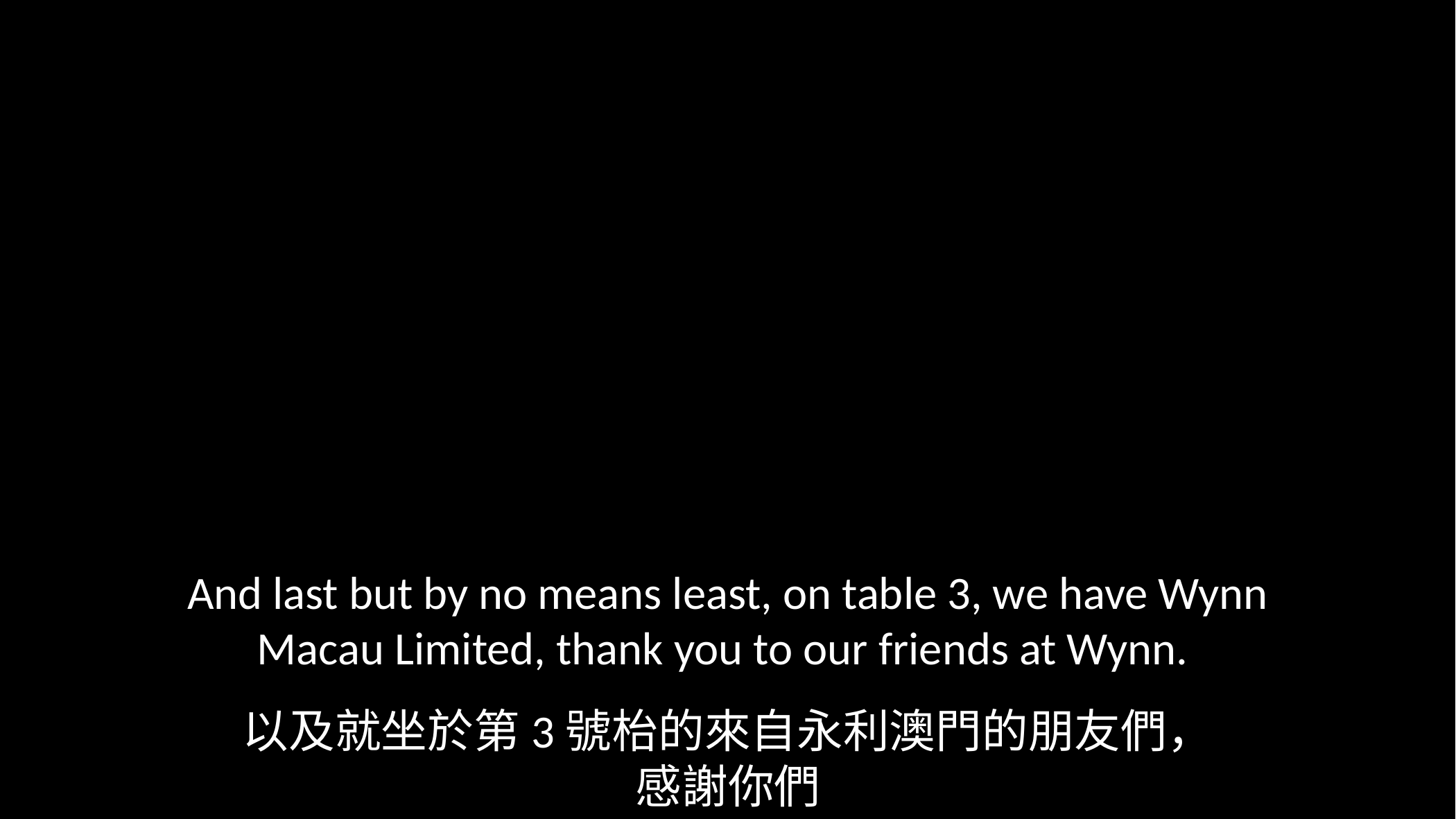

And last but by no means least, on table 3, we have Wynn Macau Limited, thank you to our friends at Wynn.

以及就坐於第3號枱的來自永利澳門的朋友們，
感謝你們